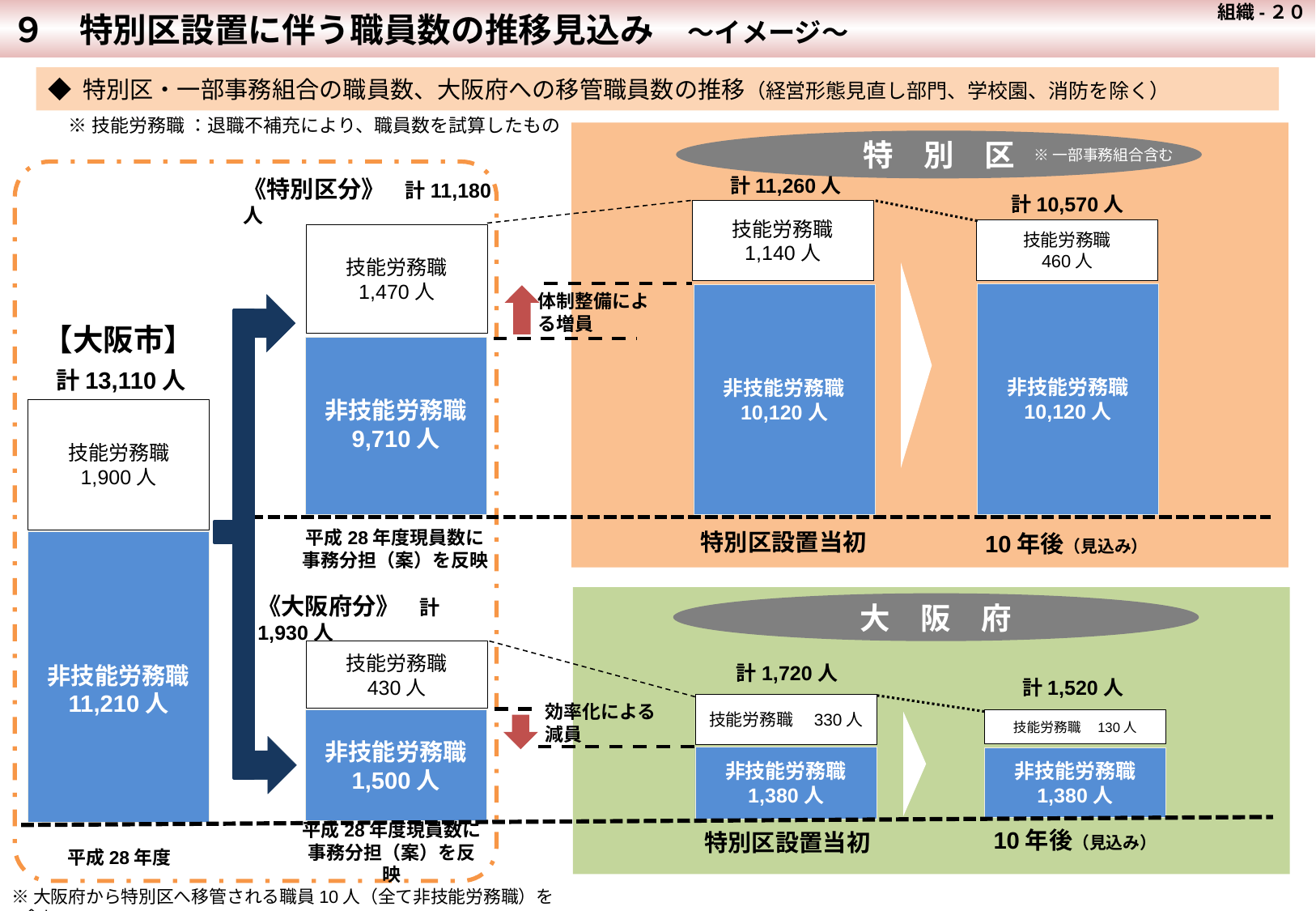

９　特別区設置に伴う職員数の推移見込み　～イメージ～
 組織-２０
◆ 特別区・一部事務組合の職員数、大阪府への移管職員数の推移（経営形態見直し部門、学校園、消防を除く）
※技能労務職 ：退職不補充により、職員数を試算したもの

特　別　区
※一部事務組合含む
計11,260人
《特別区分》　計11,180人
計10,570人
技能労務職
1,140人
技能労務職
460人
技能労務職
1,470人
非技能労務職
10,120人
非技能労務職
10,120人

体制整備による増員

非技能労務職
9,710人

計13,110人

技能労務職
1,900人

特別区設置当初
10年後（見込み）
平成28年度現員数に
事務分担（案）を反映

非技能労務職
11,210人

大　阪　府
《大阪府分》　計1,930人
技能労務職
430人
計1,720人
計1,520人
技能労務職　330人
効率化による
減員
非技能労務職
1,500人
技能労務職　130人

非技能労務職
1,380人
非技能労務職
1,380人

特別区設置当初
10年後（見込み）
平成28年度現員数に
事務分担（案）を反映
平成28年度

【大阪市】
※大阪府から特別区へ移管される職員10人（全て非技能労務職）を含む